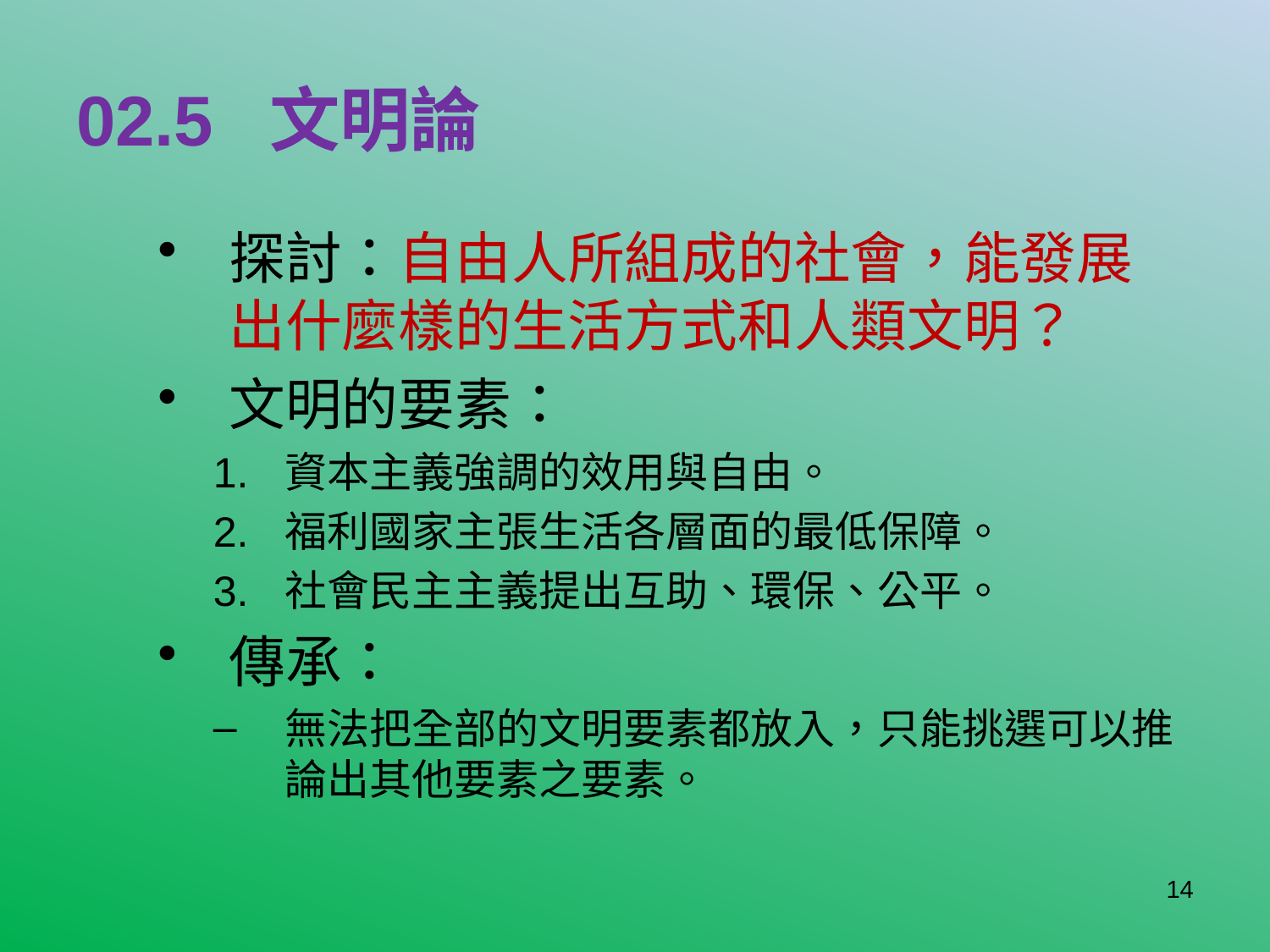

# 02.5  文明論
探討：自由人所組成的社會，能發展出什麼樣的生活方式和人類文明？
文明的要素：
資本主義強調的效用與自由。
福利國家主張生活各層面的最低保障。
社會民主主義提出互助、環保、公平。
傳承：
無法把全部的文明要素都放入，只能挑選可以推論出其他要素之要素。
14